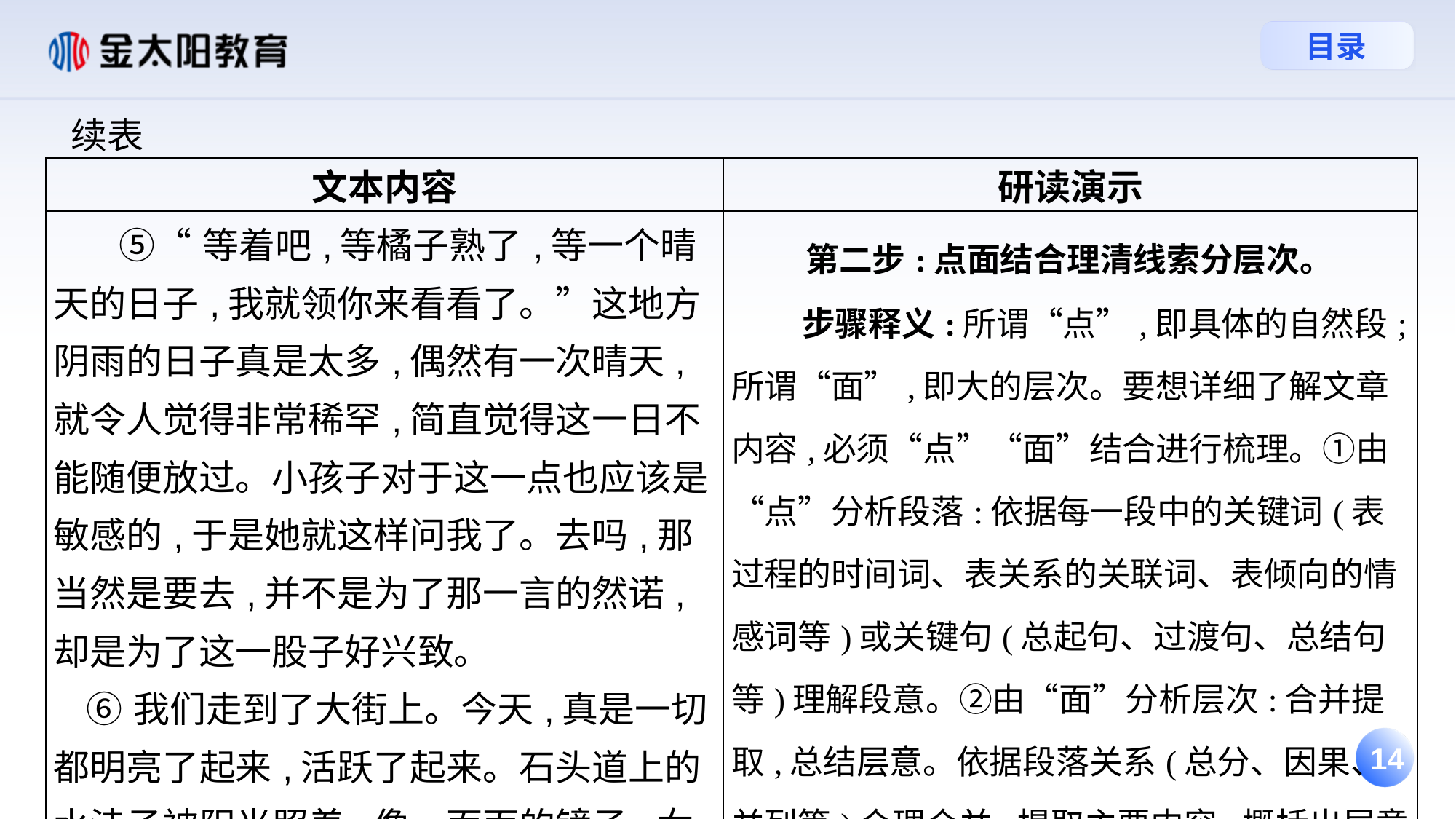

续表
| 文本内容 | 研读演示 |
| --- | --- |
| ⑤“等着吧,等橘子熟了,等一个晴天的日子,我就领你来看看了。”这地方阴雨的日子真是太多,偶然有一次晴天,就令人觉得非常稀罕,简直觉得这一日不能随便放过。小孩子对于这一点也应该是敏感的,于是她就这样问我了。去吗,那当然是要去,并不是为了那一言的然诺,却是为了这一股子好兴致。 ⑥我们走到了大街上。今天,真是一切都明亮了起来,活跃了起来。石头道上的水洼子被阳光照着,像一面面的镜子;女 | 第二步:点面结合理清线索分层次。 步骤释义:所谓“点”,即具体的自然段;所谓“面”,即大的层次。要想详细了解文章内容,必须“点”“面”结合进行梳理。①由“点”分析段落:依据每一段中的关键词(表过程的时间词、表关系的关联词、表倾向的情感词等)或关键句(总起句、过渡句、总结句等)理解段意。②由“面”分析层次:合并提取,总结层意。依据段落关系(总分、因果、并列等)合理合并,提取主要内容,概括出层意。 |